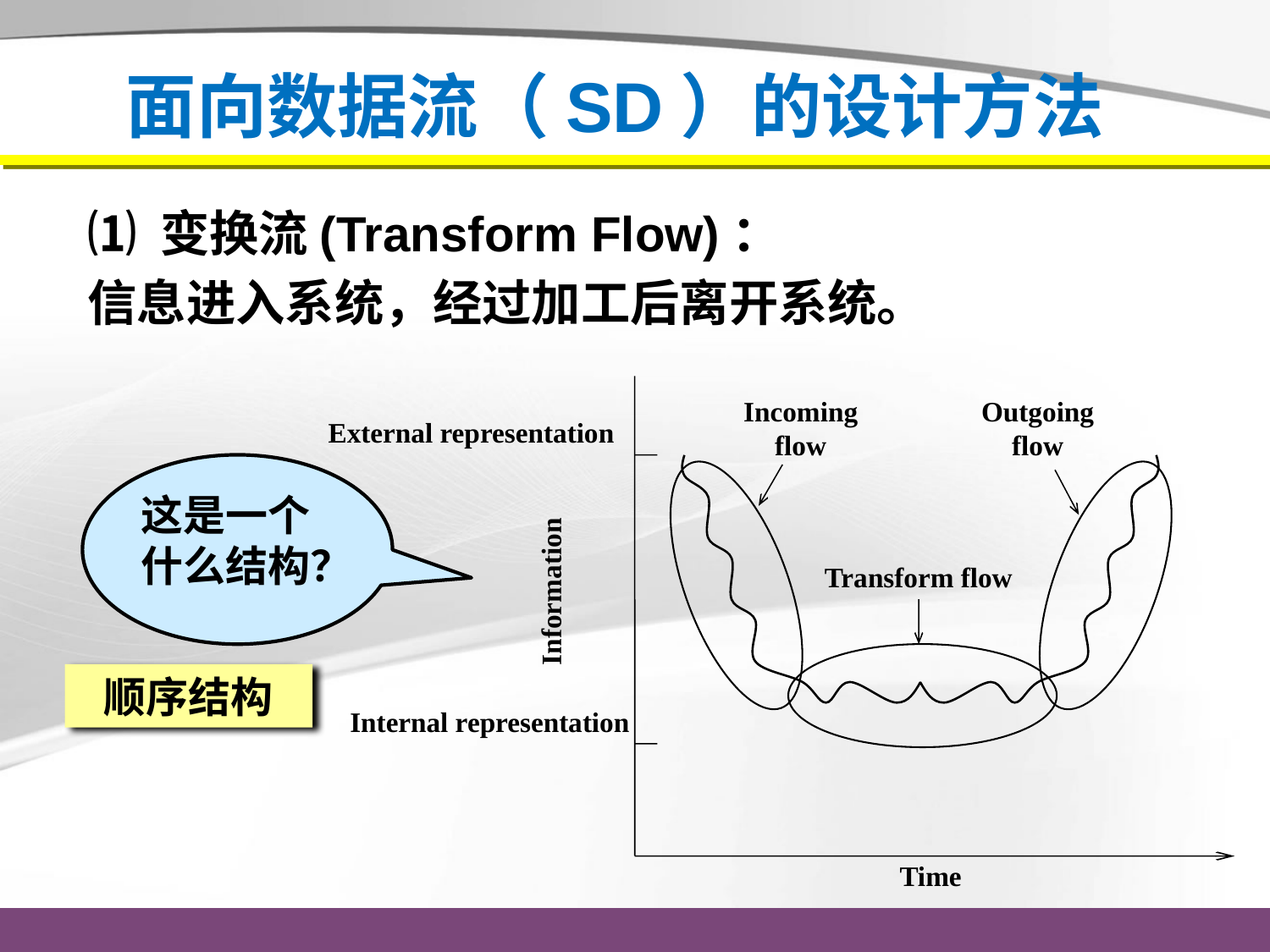

# 面向数据流（SD）的设计方法
⑴ 变换流(Transform Flow)：
信息进入系统，经过加工后离开系统。

Incoming
flow
Outgoing
flow
External representation

Information
Transform flow

Internal representation
Time
这是一个什么结构？
顺序结构